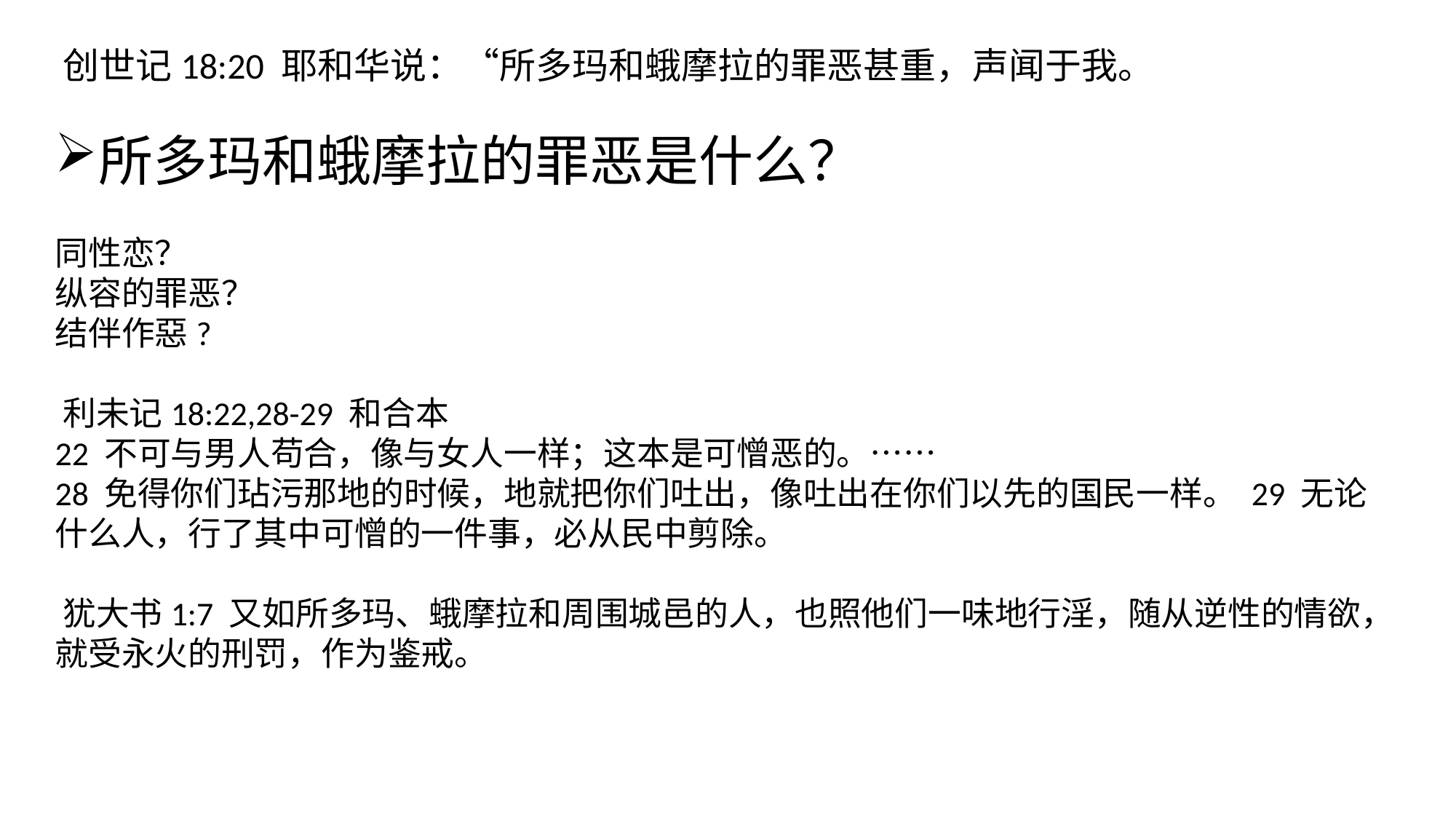

‪‪创世记‬18:20 耶和华说：“所多玛和蛾摩拉的罪恶甚重，声闻于我。

所多玛和蛾摩拉的罪恶是什么？

同性恋？
纵容的罪恶？
结伴作惡?

‪利未记‬18:22,28-29 和合本
22 不可与男人苟合，像与女人一样；这本是可憎恶的。……
28 免得你们玷污那地的时候，地就把你们吐出，像吐出在你们以先的国民一样。 29 无论什么人，行了其中可憎的一件事，必从民中剪除。

‪犹大书‬1:7 又如所多玛、蛾摩拉和周围城邑的人，也照他们一味地行淫，随从逆性的情欲，就受永火的刑罚，作为鉴戒。